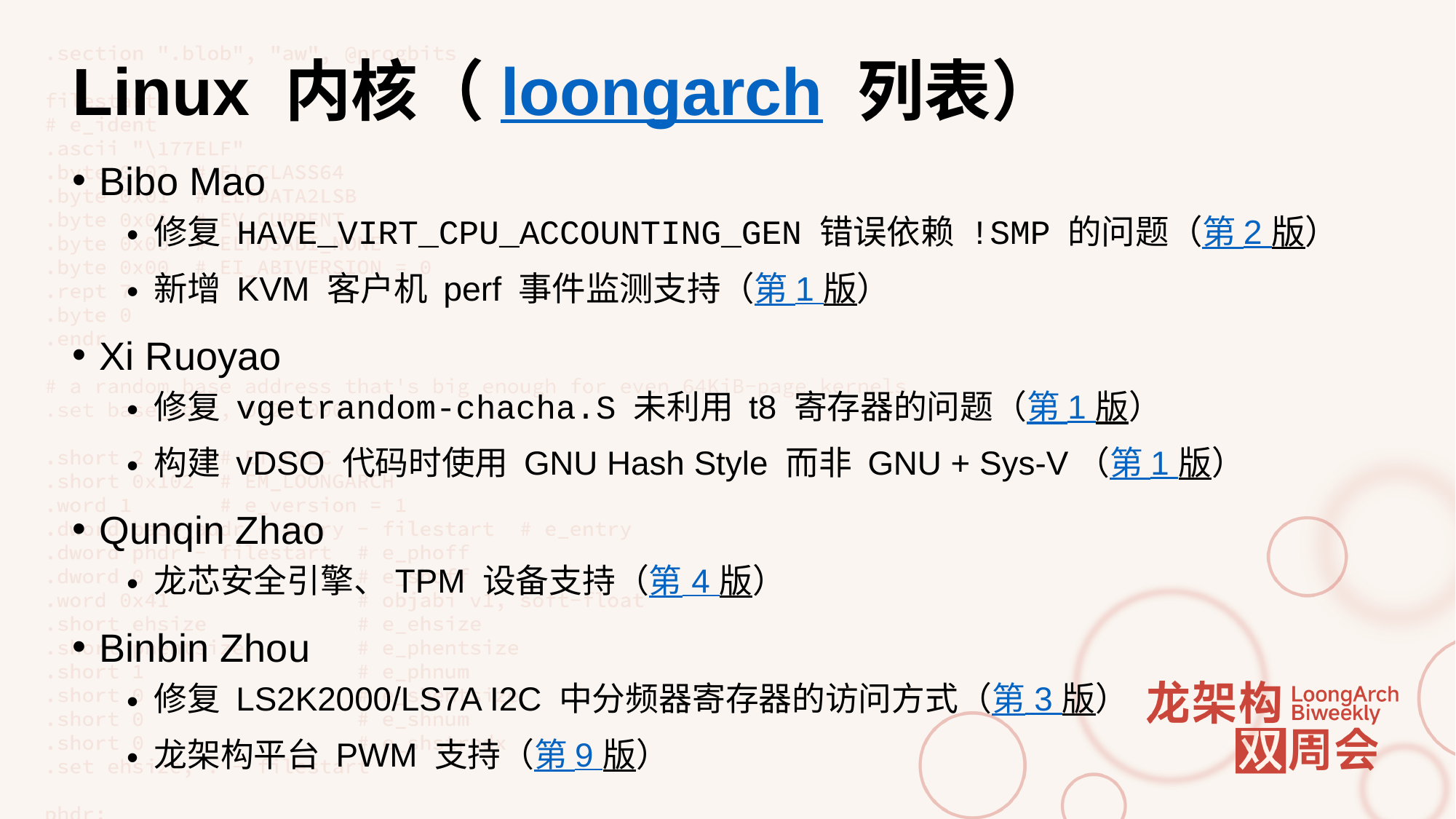

# Linux 内核（loongarch 列表）
Bibo Mao
修复 HAVE_VIRT_CPU_ACCOUNTING_GEN 错误依赖 !SMP 的问题（第 2 版）
新增 KVM 客户机 perf 事件监测支持（第 1 版）
Xi Ruoyao
修复 vgetrandom-chacha.S 未利用 t8 寄存器的问题（第 1 版）
构建 vDSO 代码时使用 GNU Hash Style 而非 GNU + Sys-V（第 1 版）
Qunqin Zhao
龙芯安全引擎、TPM 设备支持（第 4 版）
Binbin Zhou
修复 LS2K2000/LS7A I2C 中分频器寄存器的访问方式（第 3 版）
龙架构平台 PWM 支持（第 9 版）